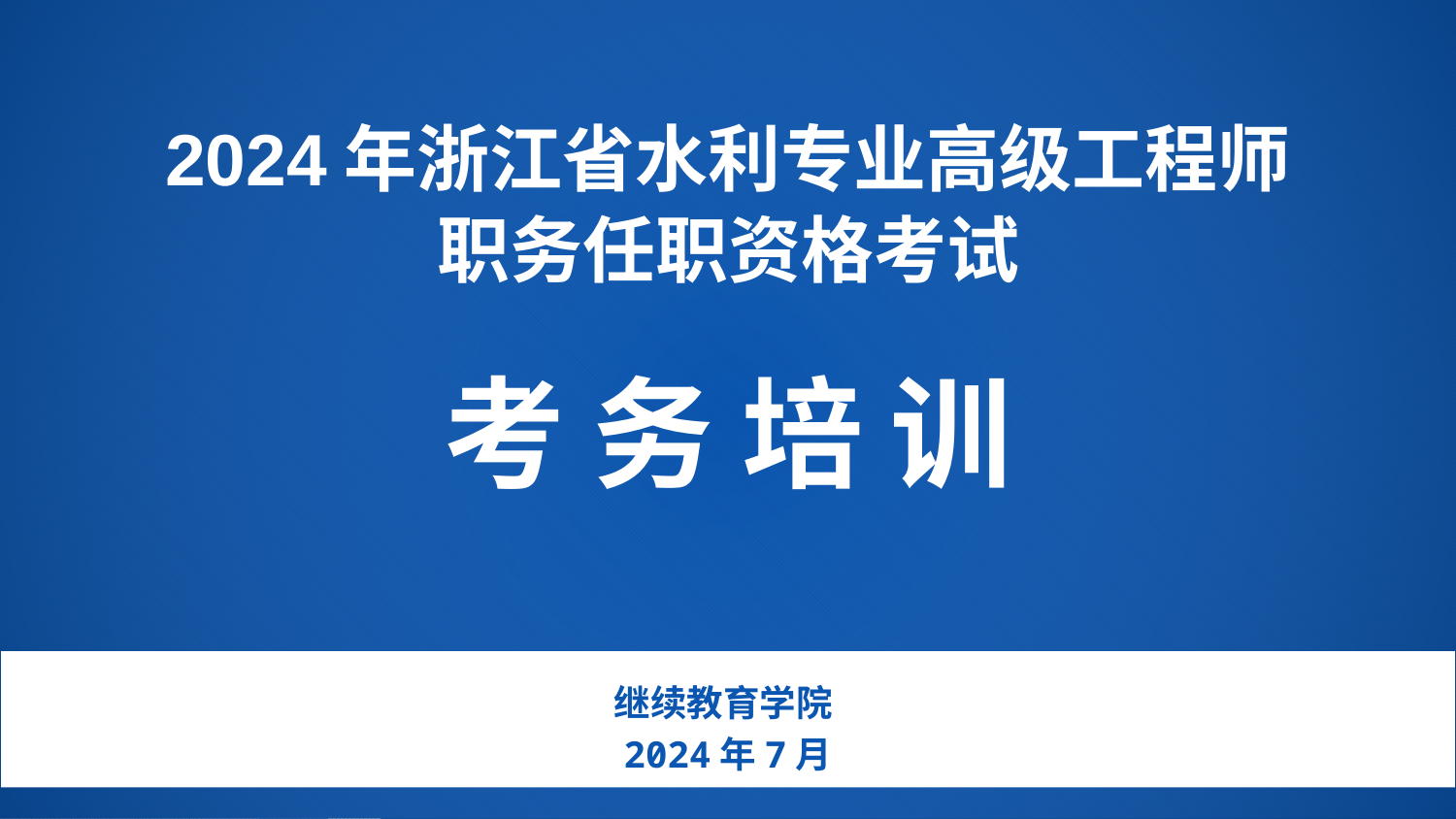

2024年浙江省水利专业高级工程师
职务任职资格考试
考 务 培 训

继续教育学院
2024年7月